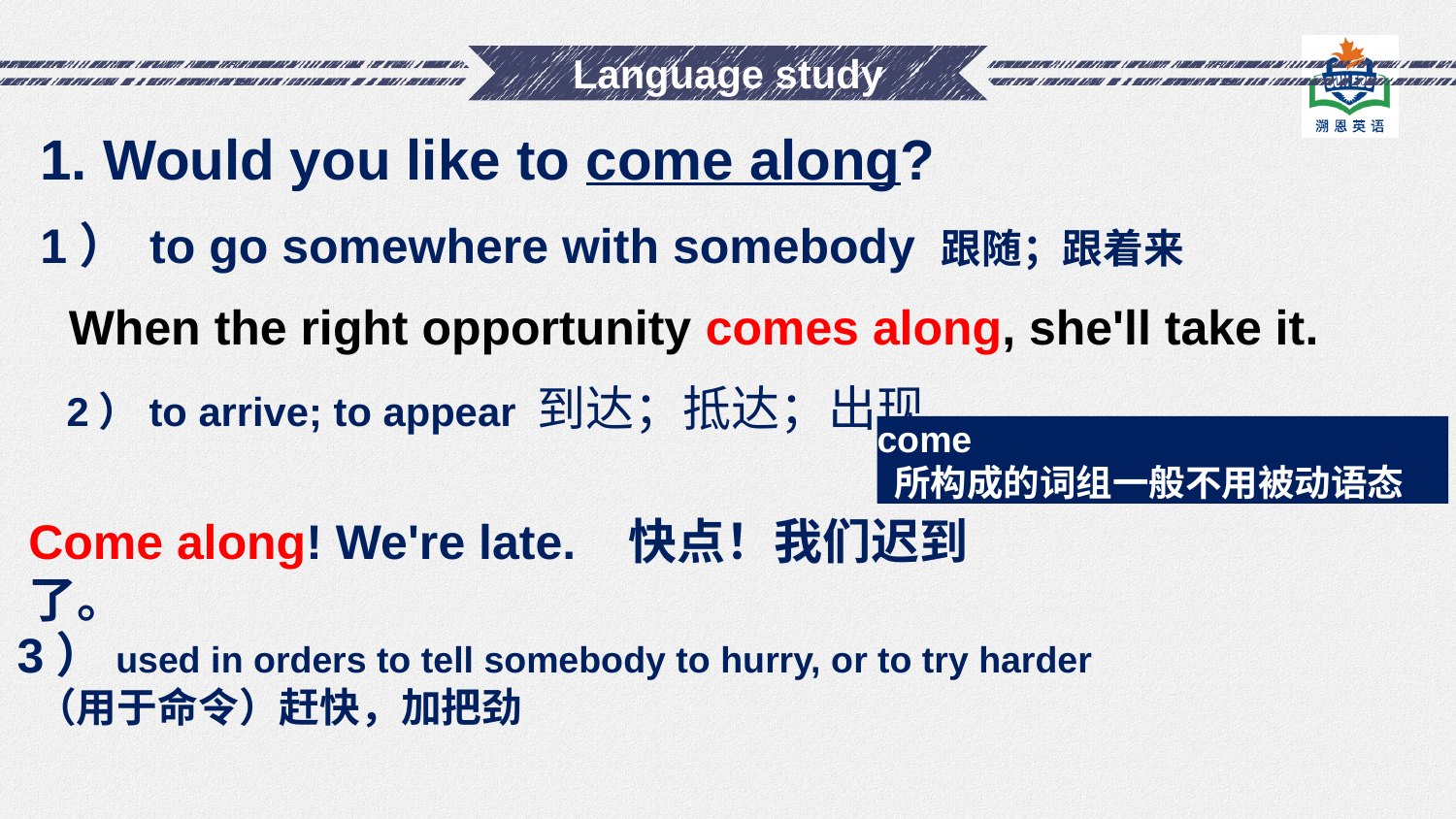

# Language study
1. Would you like to come along?
1） to go somewhere with somebody 跟随；跟着来
When the right opportunity comes along, she'll take it.
2）to arrive; to appear 到达；抵达；出现
come
 所构成的词组一般不用被动语态
Come along! We're late.   快点！我们迟到了。

3）used in orders to tell somebody to hurry, or to try harder
 （用于命令）赶快，加把劲